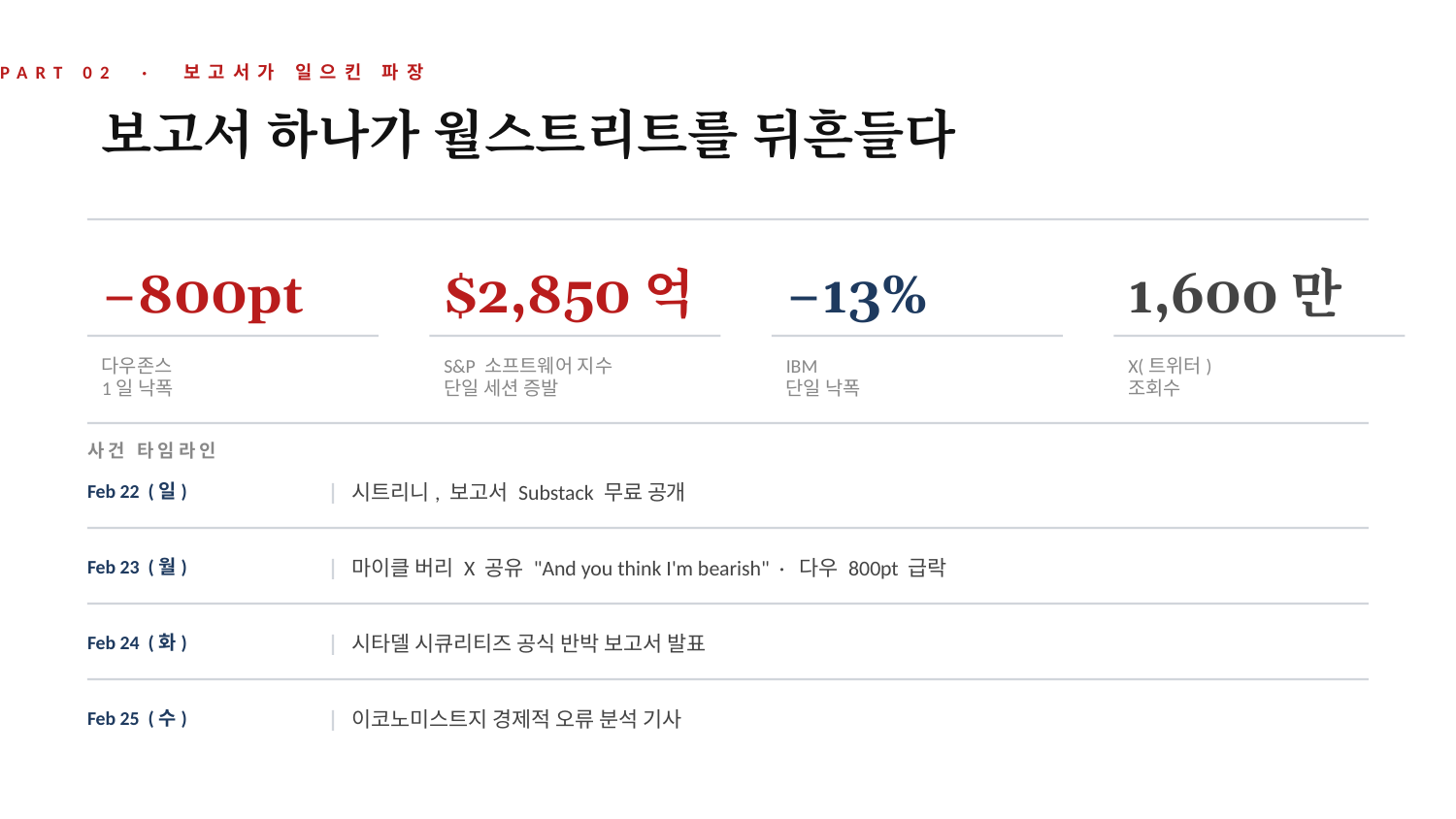

PART 02  ·  보고서가 일으킨 파장
보고서 하나가 월스트리트를 뒤흔들다

−800pt
$2,850억
−13%
1,600만

다우존스
1일 낙폭
S&P 소프트웨어 지수
단일 세션 증발
IBM
단일 낙폭
X(트위터)
조회수

사건 타임라인
Feb 22  (일)
시트리니, 보고서 Substack 무료 공개

Feb 23  (월)
마이클 버리 X 공유 "And you think I'm bearish"  ·  다우 800pt 급락

Feb 24  (화)
시타델 시큐리티즈 공식 반박 보고서 발표

Feb 25  (수)
이코노미스트지 경제적 오류 분석 기사